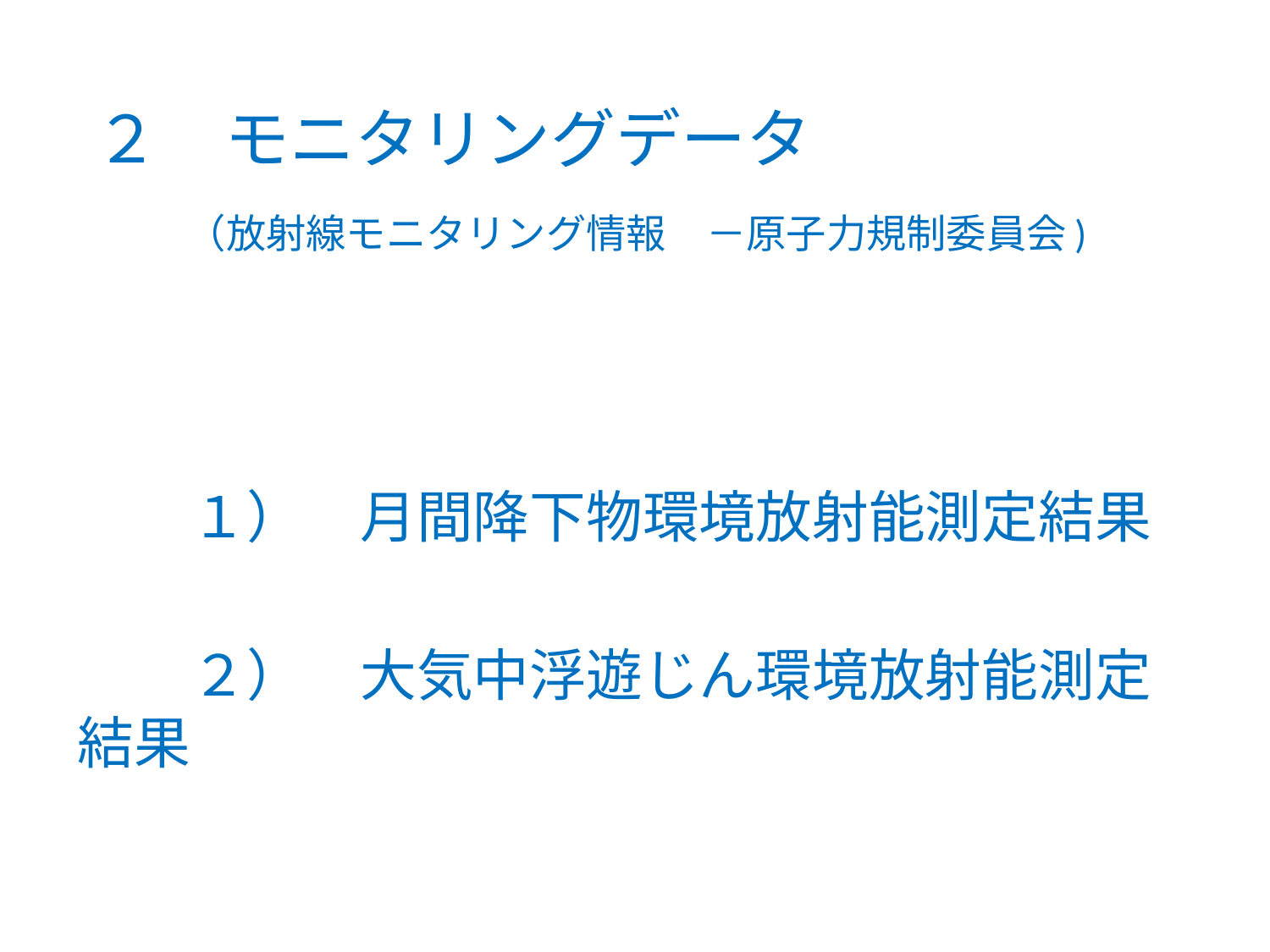

# ２　モニタリングデータ （放射線モニタリング情報　－原子力規制委員会)

　　１）　月間降下物環境放射能測定結果

　　２）　大気中浮遊じん環境放射能測定結果